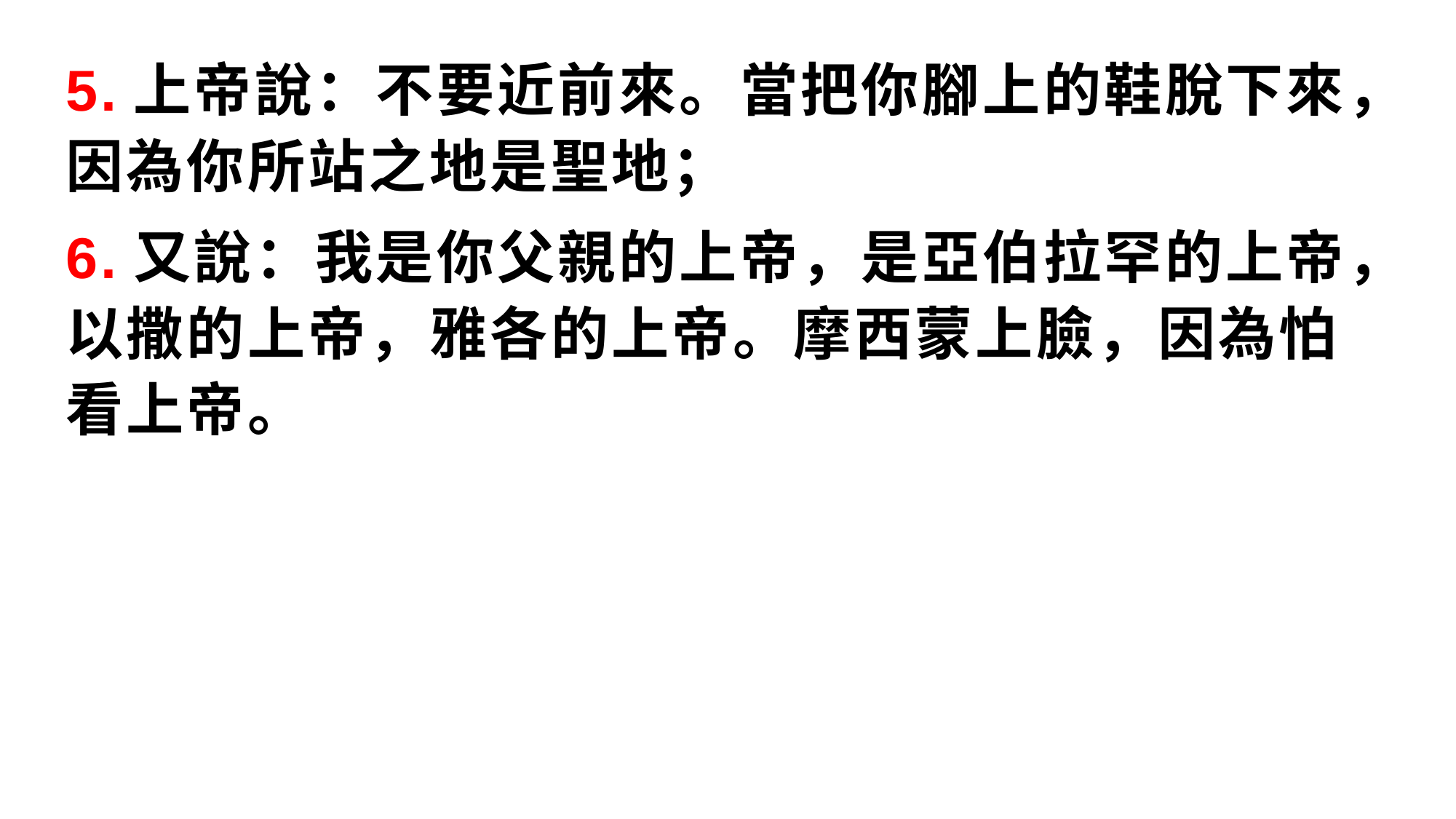

5.上帝說：不要近前來。當把你腳上的鞋脫下來，因為你所站之地是聖地；
6.又說：我是你父親的上帝，是亞伯拉罕的上帝，以撒的上帝，雅各的上帝。摩西蒙上臉，因為怕看上帝。